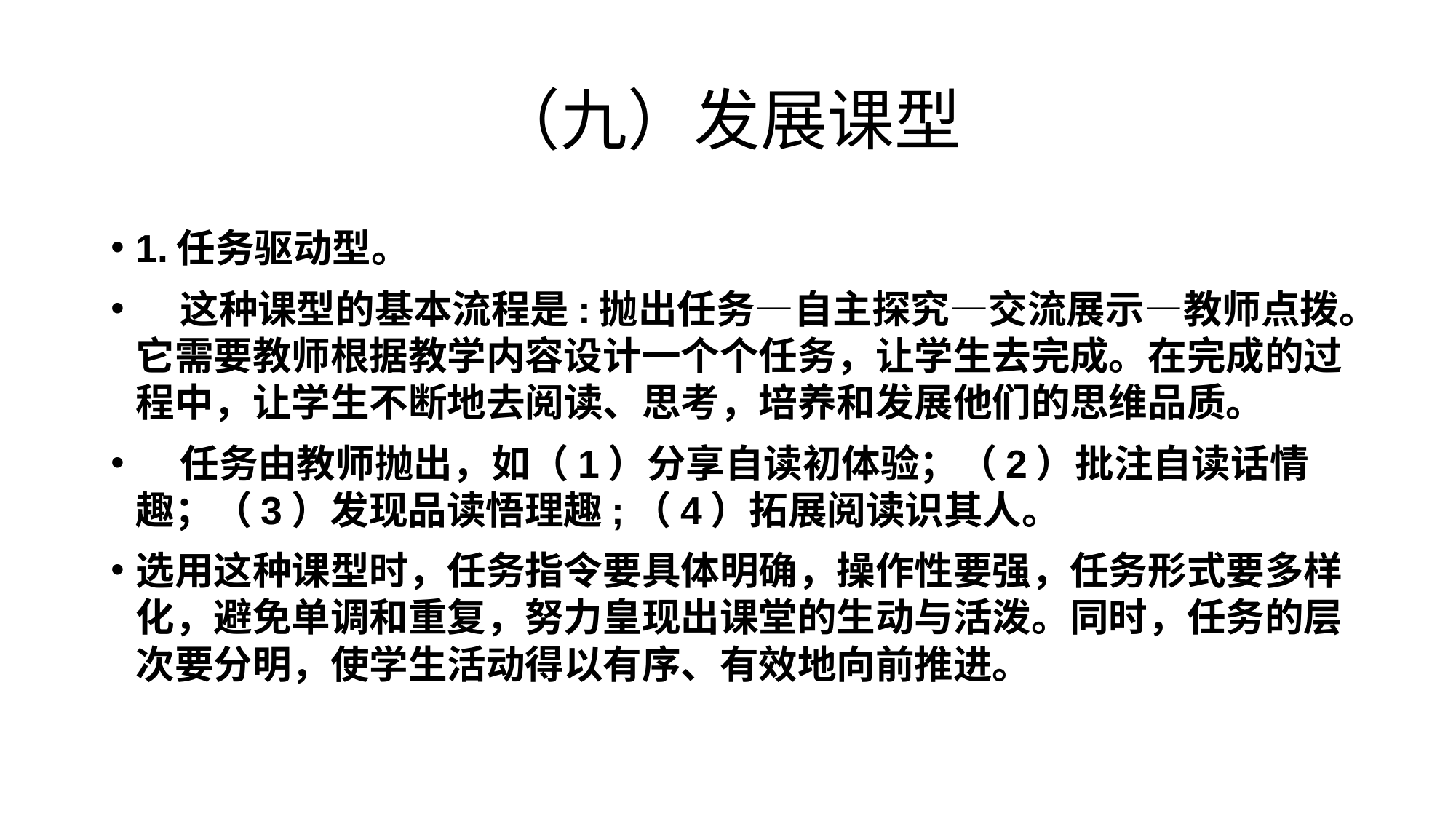

# （九）发展课型
1.任务驱动型。
    这种课型的基本流程是:抛出任务—自主探究—交流展示—教师点拨。它需要教师根据教学内容设计一个个任务，让学生去完成。在完成的过程中，让学生不断地去阅读、思考，培养和发展他们的思维品质。
    任务由教师抛出，如（1）分享自读初体验；（2）批注自读话情趣；（3）发现品读悟理趣;（4）拓展阅读识其人。
选用这种课型时，任务指令要具体明确，操作性要强，任务形式要多样化，避免单调和重复，努力皇现出课堂的生动与活泼。同时，任务的层次要分明，使学生活动得以有序、有效地向前推进。